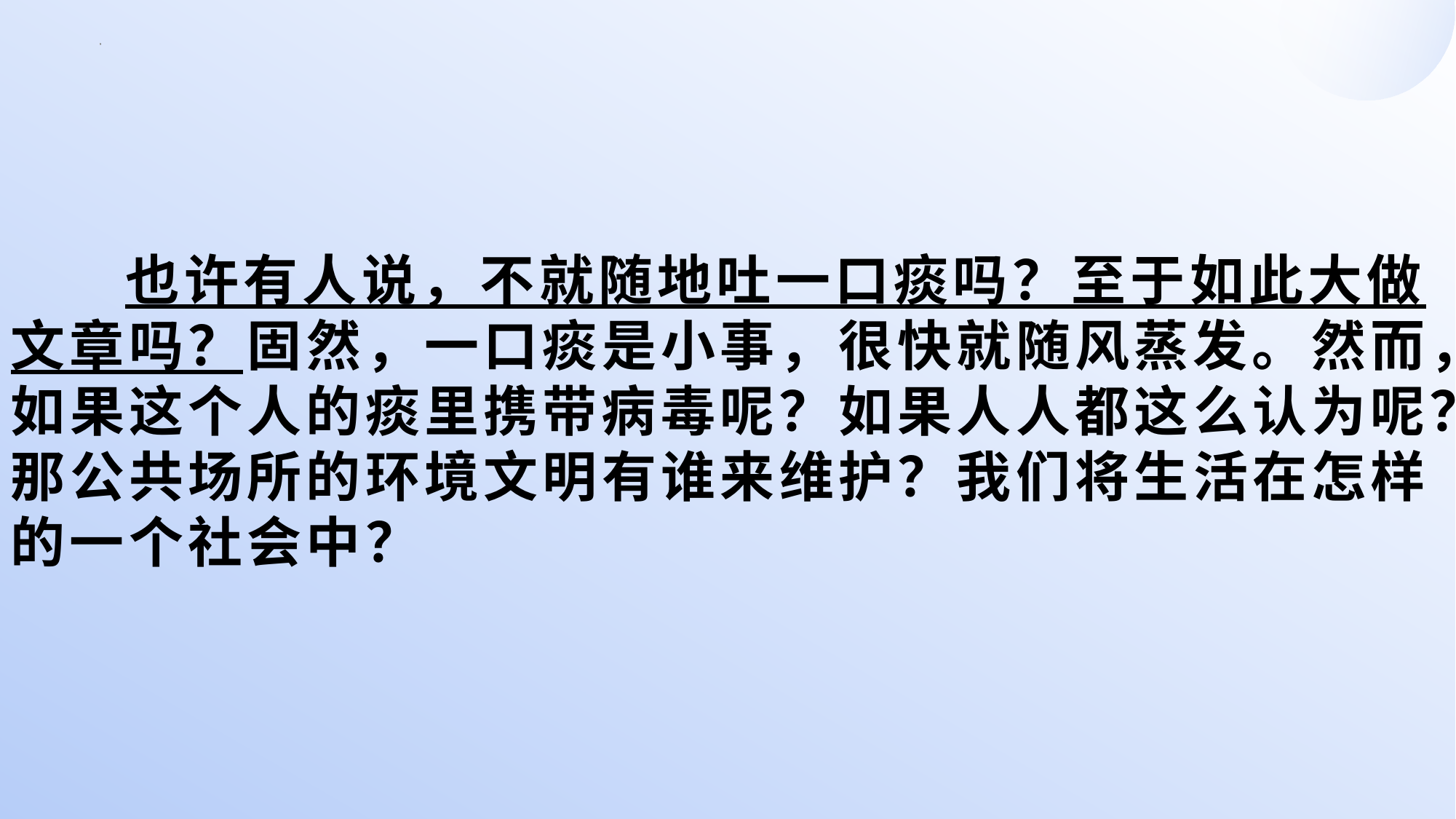

也许有人说，不就随地吐一口痰吗？至于如此大做文章吗？固然，一口痰是小事，很快就随风蒸发。然而，如果这个人的痰里携带病毒呢？如果人人都这么认为呢？那公共场所的环境文明有谁来维护？我们将生活在怎样的一个社会中？